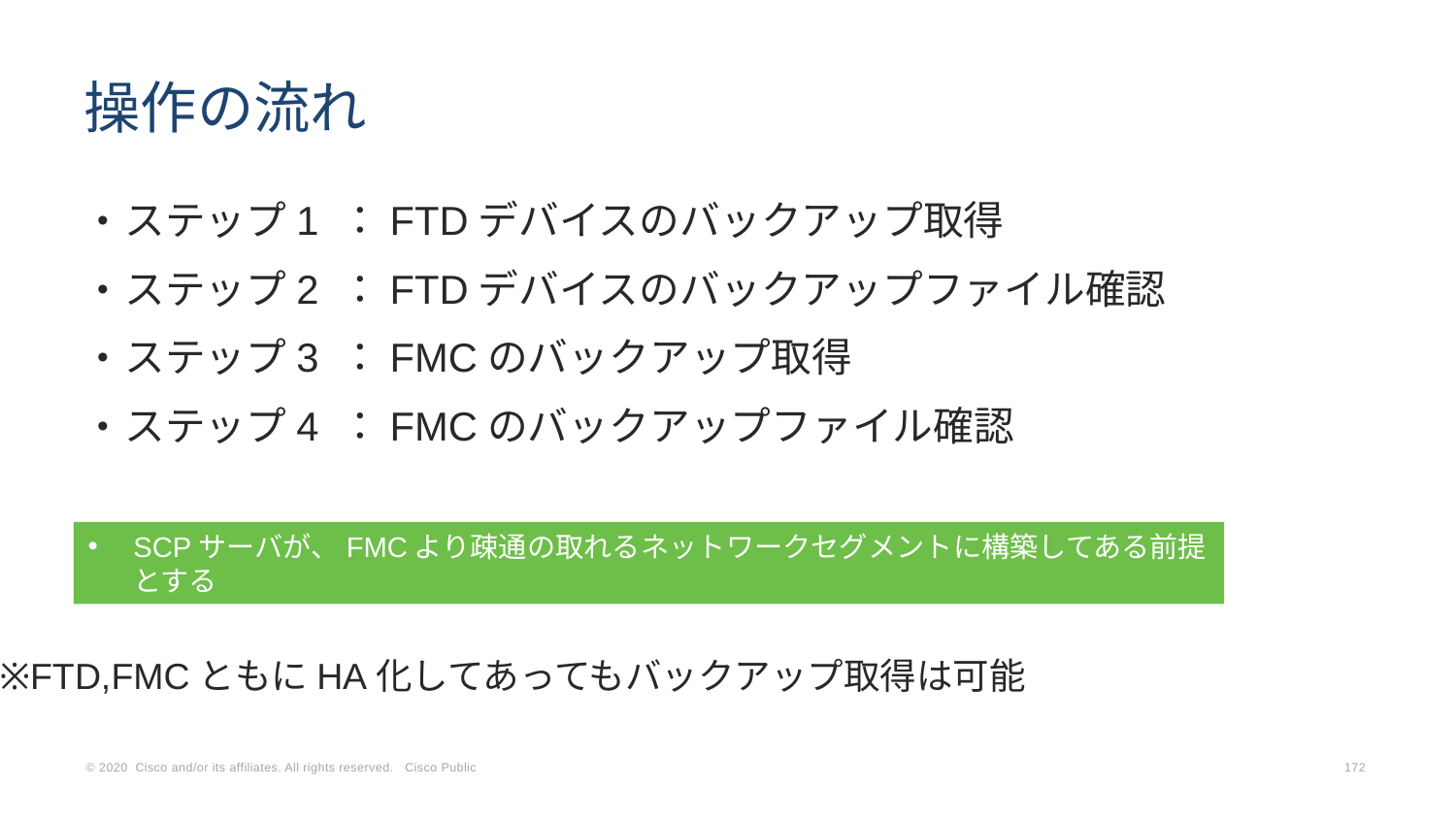

# 操作の流れ
ステップ1 ：FTDデバイスのバックアップ取得
ステップ2 ：FTDデバイスのバックアップファイル確認
ステップ3 ：FMCのバックアップ取得
ステップ4 ：FMCのバックアップファイル確認
SCPサーバが、FMCより疎通の取れるネットワークセグメントに構築してある前提とする
※FTD,FMCともにHA化してあってもバックアップ取得は可能